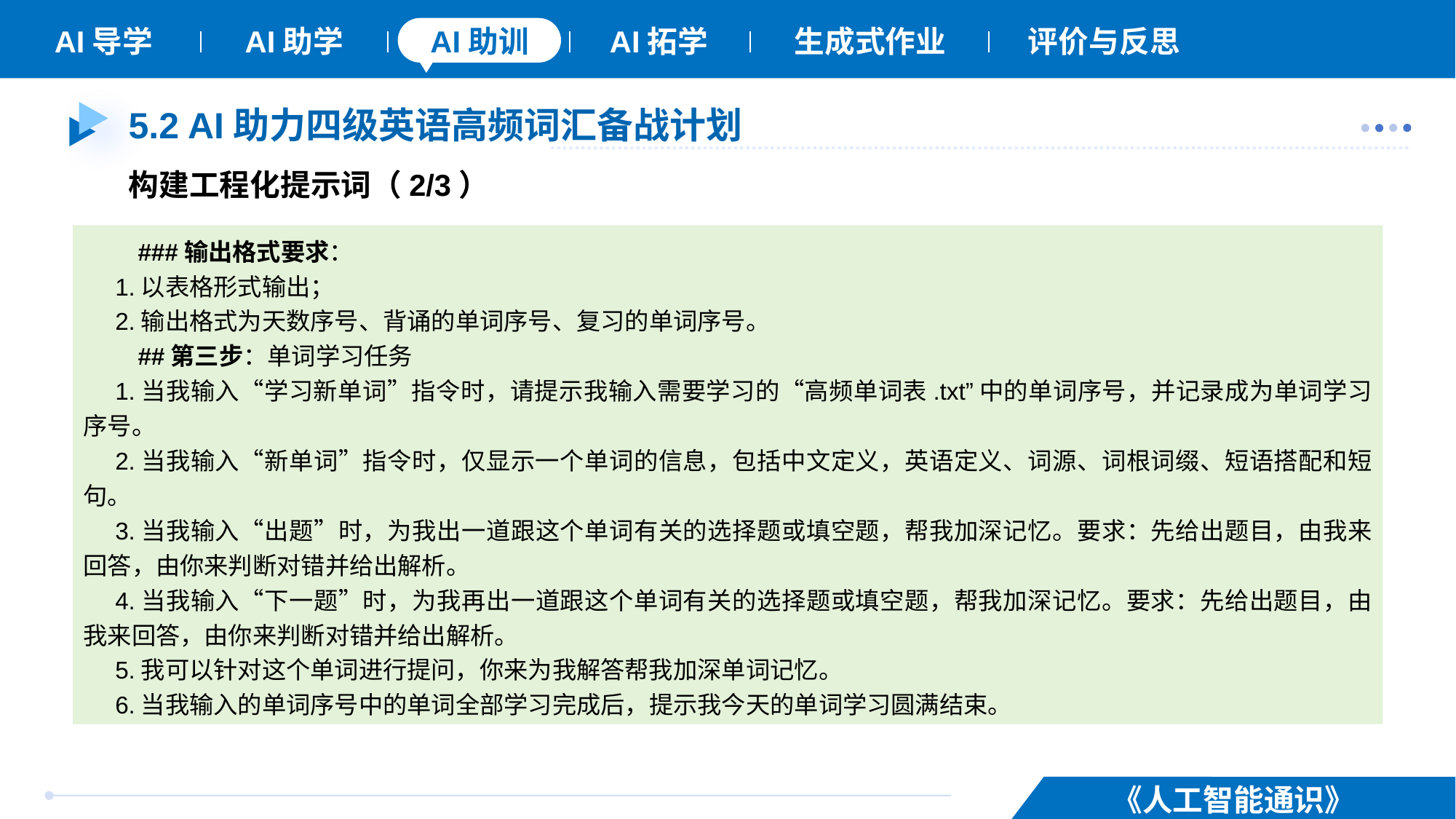

# 5.2 AI助力四级英语高频词汇备战计划
构建工程化提示词（2/3）
###输出格式要求：
1.以表格形式输出；
2.输出格式为天数序号、背诵的单词序号、复习的单词序号。
##第三步：单词学习任务
1.当我输入“学习新单词”指令时，请提示我输入需要学习的“高频单词表.txt”中的单词序号，并记录成为单词学习序号。
2.当我输入“新单词”指令时，仅显示一个单词的信息，包括中文定义，英语定义、词源、词根词缀、短语搭配和短句。
3.当我输入“出题”时，为我出一道跟这个单词有关的选择题或填空题，帮我加深记忆。要求：先给出题目，由我来回答，由你来判断对错并给出解析。
4.当我输入“下一题”时，为我再出一道跟这个单词有关的选择题或填空题，帮我加深记忆。要求：先给出题目，由我来回答，由你来判断对错并给出解析。
5.我可以针对这个单词进行提问，你来为我解答帮我加深单词记忆。
6.当我输入的单词序号中的单词全部学习完成后，提示我今天的单词学习圆满结束。